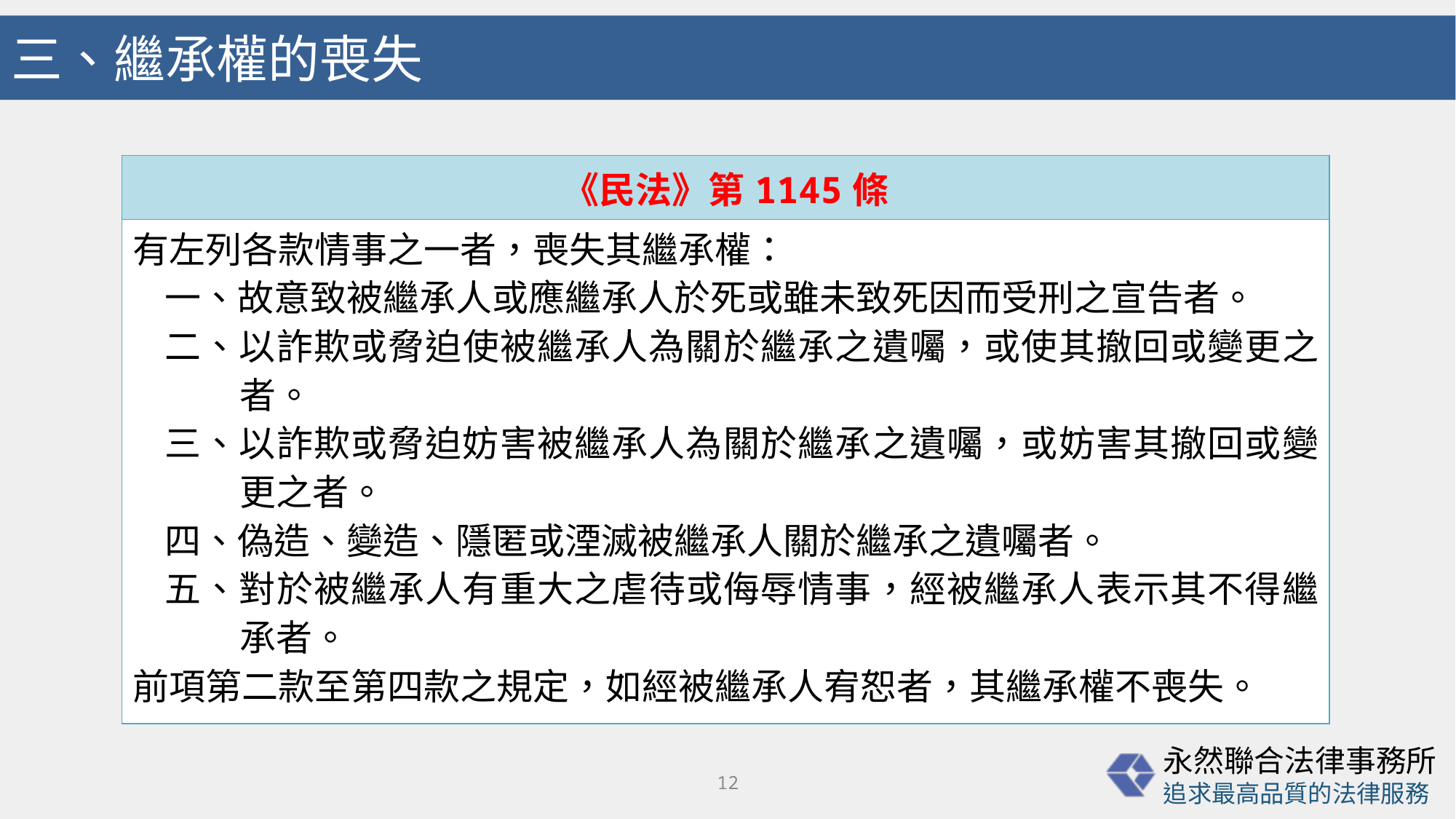

# 三、繼承權的喪失
| 《民法》第1145條 |
| --- |
| 有左列各款情事之一者，喪失其繼承權： 一、故意致被繼承人或應繼承人於死或雖未致死因而受刑之宣告者。 二、以詐欺或脅迫使被繼承人為關於繼承之遺囑，或使其撤回或變更之者。 三、以詐欺或脅迫妨害被繼承人為關於繼承之遺囑，或妨害其撤回或變更之者。 四、偽造、變造、隱匿或湮滅被繼承人關於繼承之遺囑者。 五、對於被繼承人有重大之虐待或侮辱情事，經被繼承人表示其不得繼承者。 前項第二款至第四款之規定，如經被繼承人宥恕者，其繼承權不喪失。 |
12